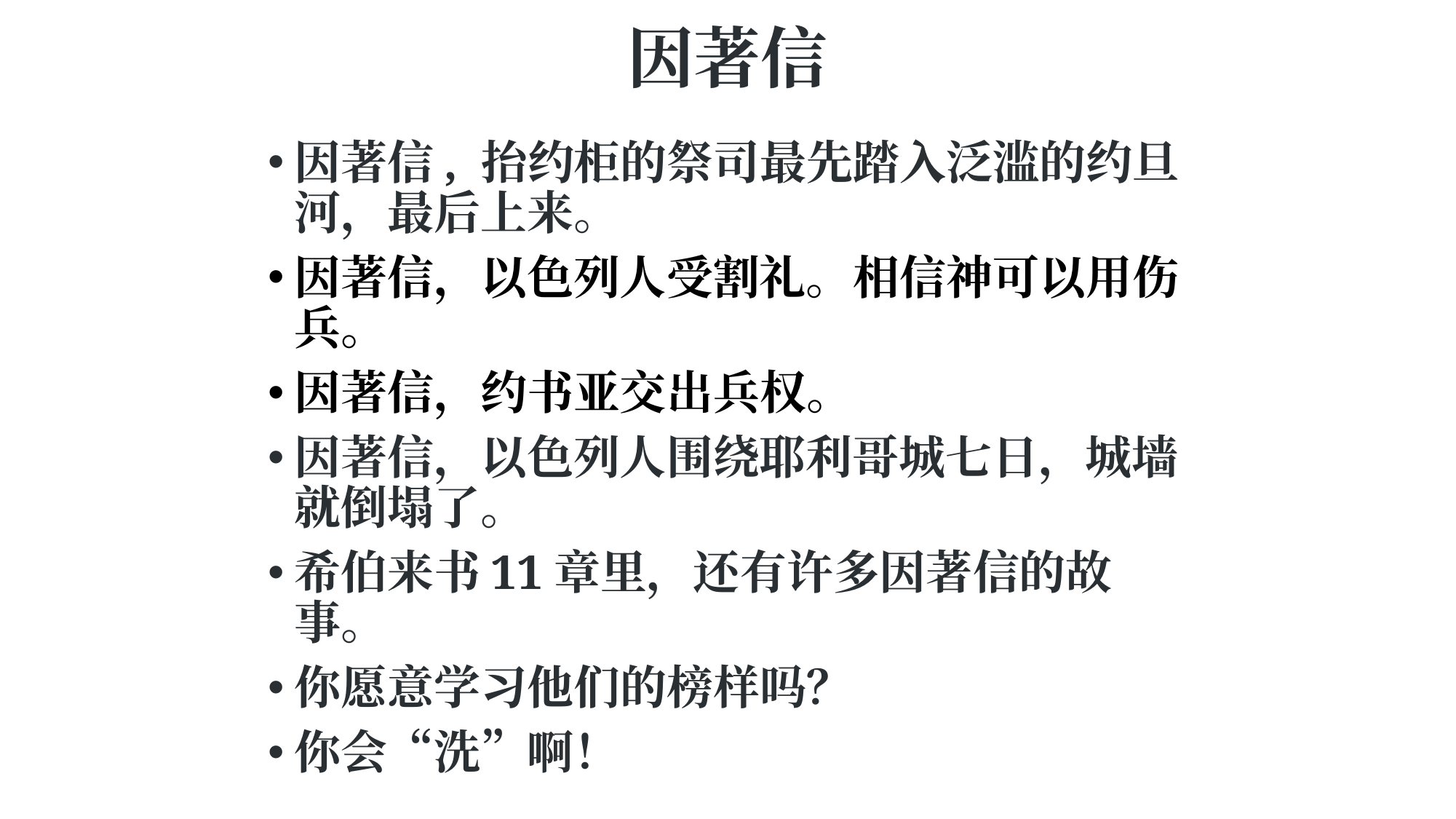

# 因著信
因著信, 抬约柜的祭司最先踏入泛滥的约旦河，最后上来。
因著信，以色列人受割礼。相信神可以用伤兵。
因著信，约书亚交出兵权。
因著信，以色列人围绕耶利哥城七日，城墙就倒塌了。
希伯来书11章里，还有许多因著信的故事。
你愿意学习他们的榜样吗？
你会“洗”啊！